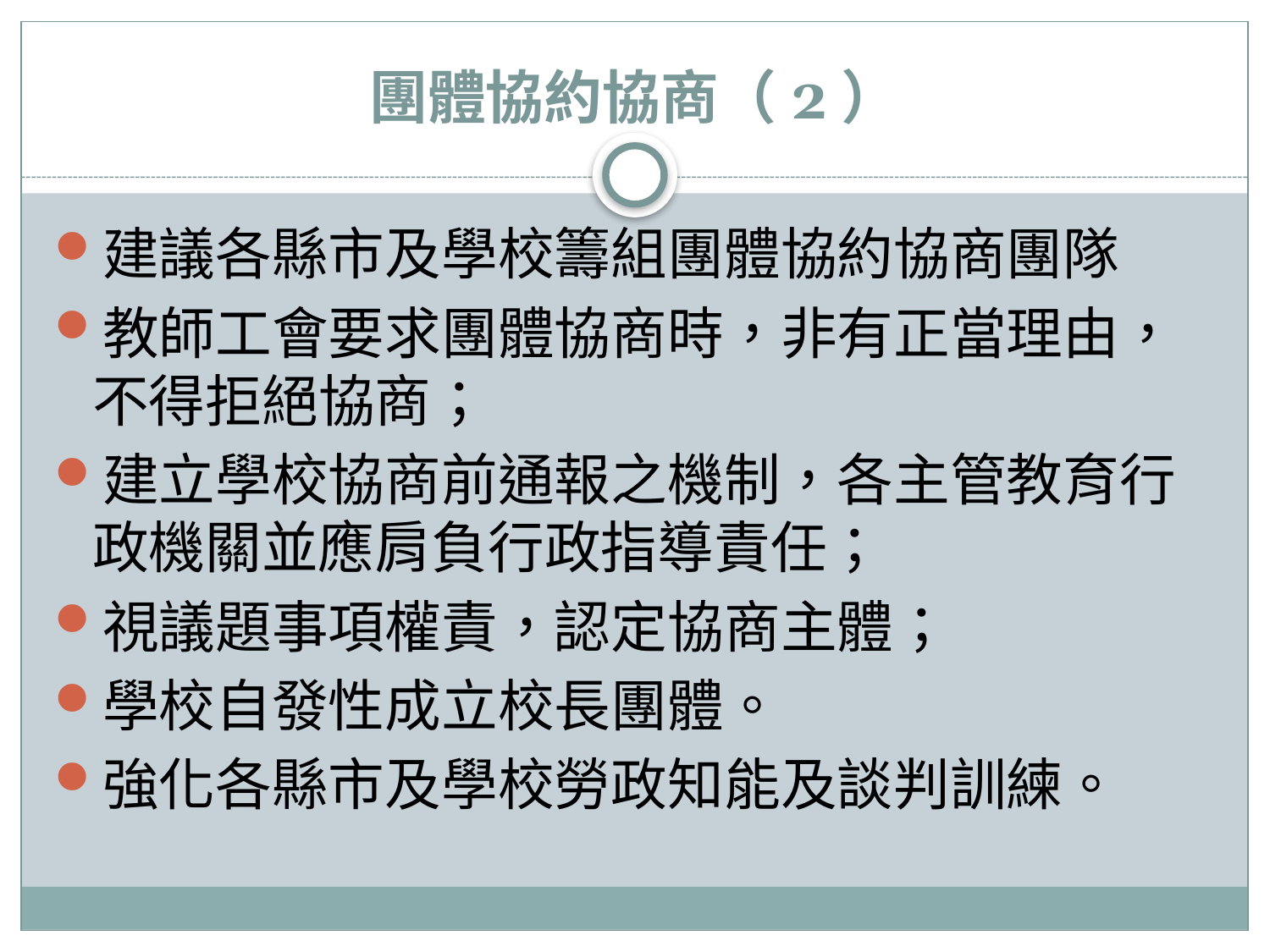

# 團體協約協商（2）
建議各縣市及學校籌組團體協約協商團隊
教師工會要求團體協商時，非有正當理由，不得拒絕協商；
建立學校協商前通報之機制，各主管教育行政機關並應肩負行政指導責任；
視議題事項權責，認定協商主體；
學校自發性成立校長團體。
強化各縣市及學校勞政知能及談判訓練。